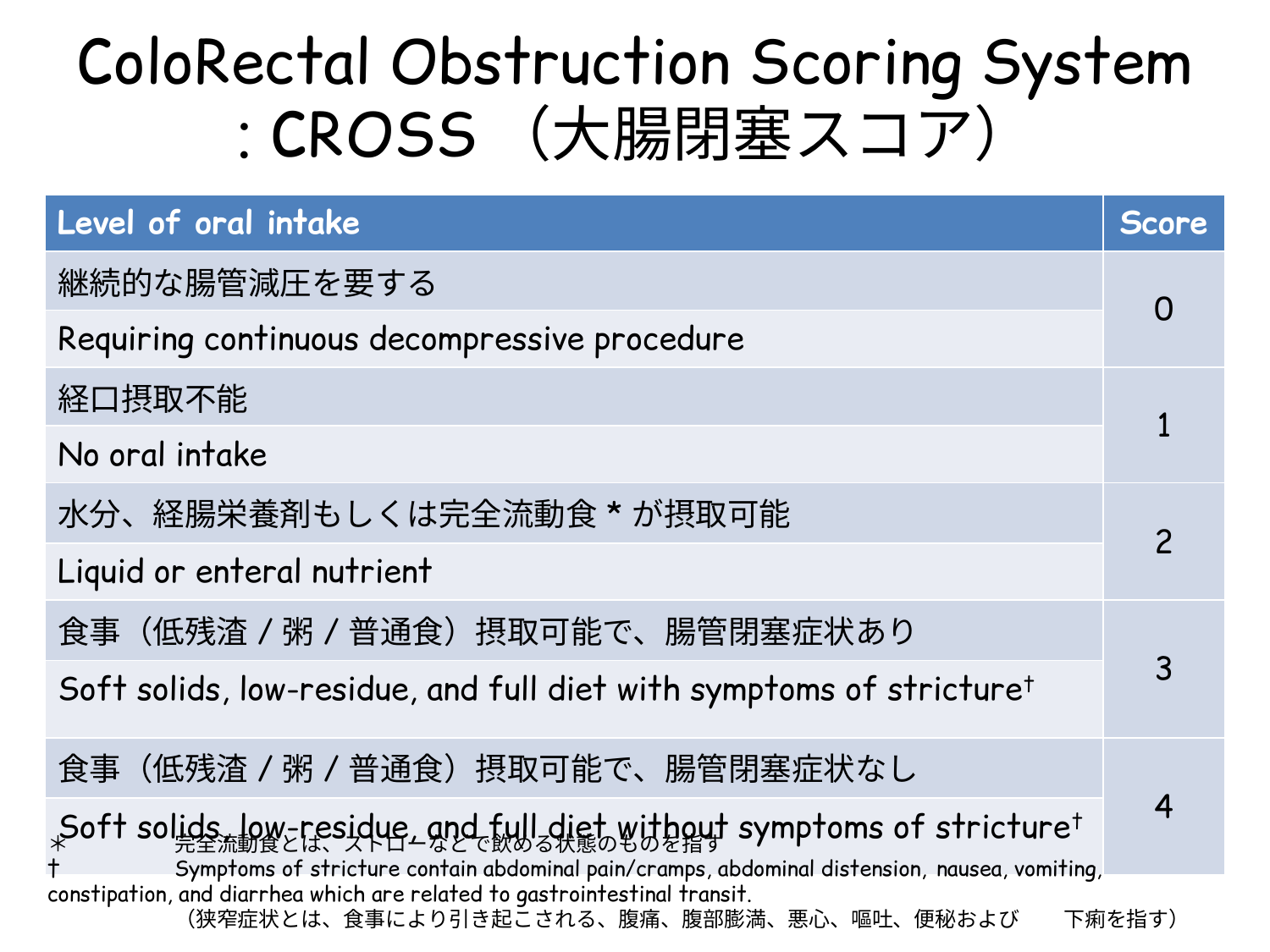

# ColoRectal Obstruction Scoring System : CROSS（大腸閉塞スコア）
| Level of oral intake | Score |
| --- | --- |
| 継続的な腸管減圧を要する | 0 |
| Requiring continuous decompressive procedure |  |
| 経口摂取不能 | 1 |
| No oral intake |  |
| 水分、経腸栄養剤もしくは完全流動食\*が摂取可能 | 2 |
| Liquid or enteral nutrient |  |
| 食事（低残渣/粥/普通食）摂取可能で、腸管閉塞症状あり | 3 |
| Soft solids, low-residue, and full diet with symptoms of stricture† |  |
| 食事（低残渣/粥/普通食）摂取可能で、腸管閉塞症状なし | 4 |
| Soft solids, low-residue, and full diet without symptoms of stricture† |  |
＊	完全流動食とは、ストローなどで飲める状態のものを指す
†	Symptoms of stricture contain abdominal pain/cramps, abdominal distension, 	nausea, vomiting, 	constipation, and diarrhea which are related to gastrointestinal transit.
	（狭窄症状とは、食事により引き起こされる、腹痛、腹部膨満、悪心、嘔吐、便秘および	下痢を指す）